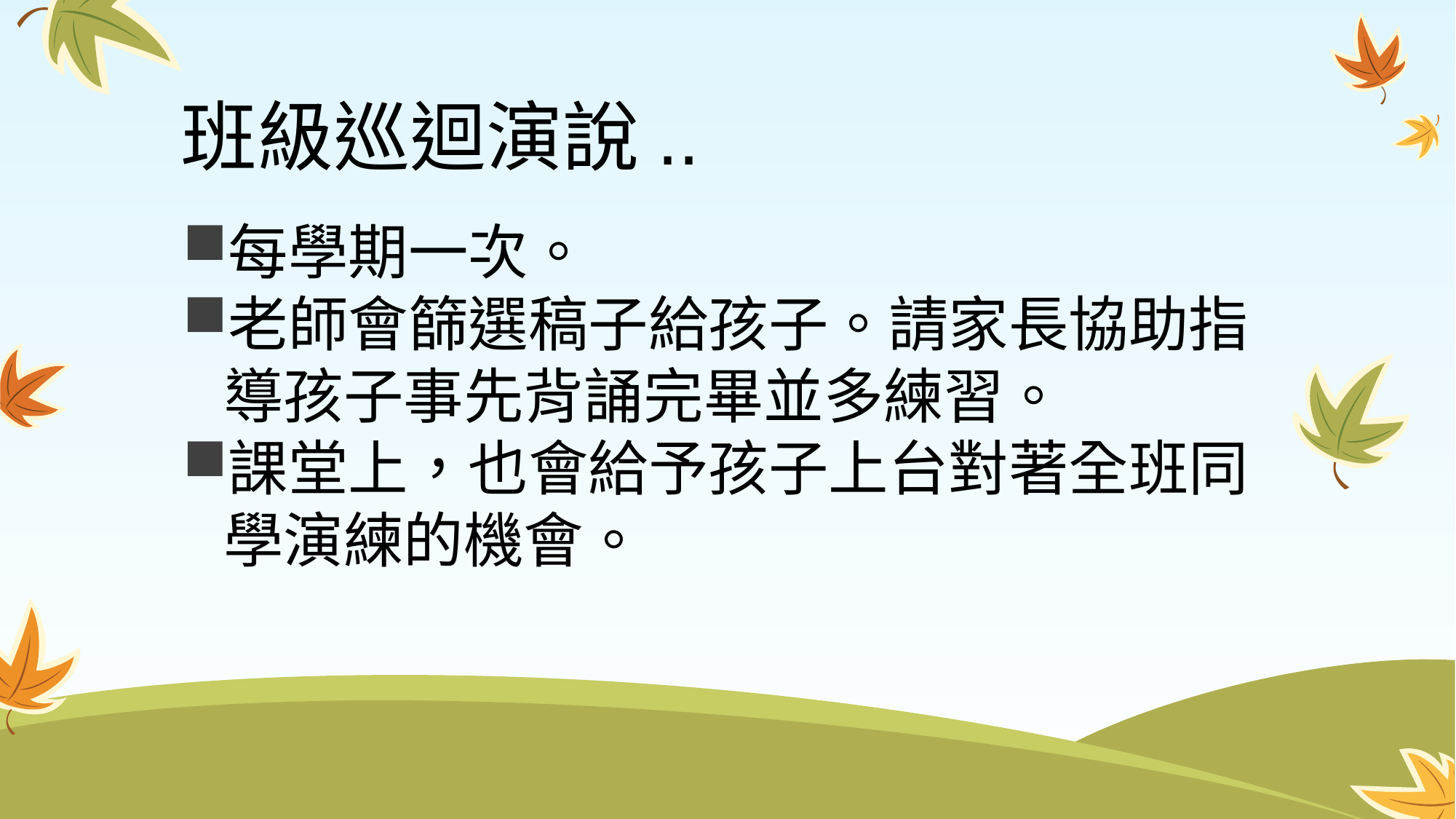

# 班級巡迴演說..
每學期一次。
老師會篩選稿子給孩子。請家長協助指導孩子事先背誦完畢並多練習。
課堂上，也會給予孩子上台對著全班同學演練的機會。